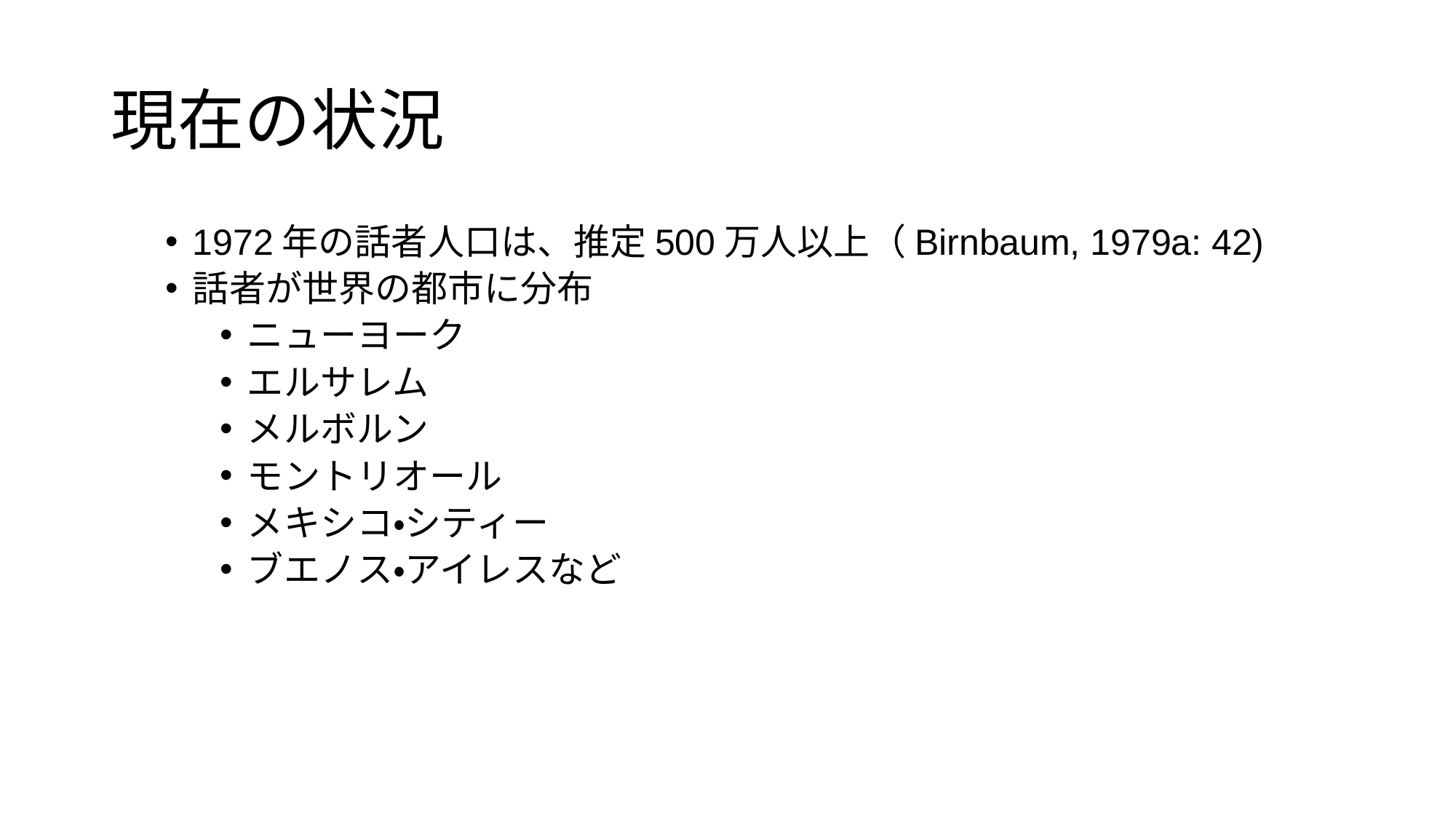

# 現在の状況
1972年の話者人口は、推定500万人以上（Birnbaum, 1979a: 42)
話者が世界の都市に分布
ニューヨーク
エルサレム
メルボルン
モントリオール
メキシコ・シティー
ブエノス・アイレスなど